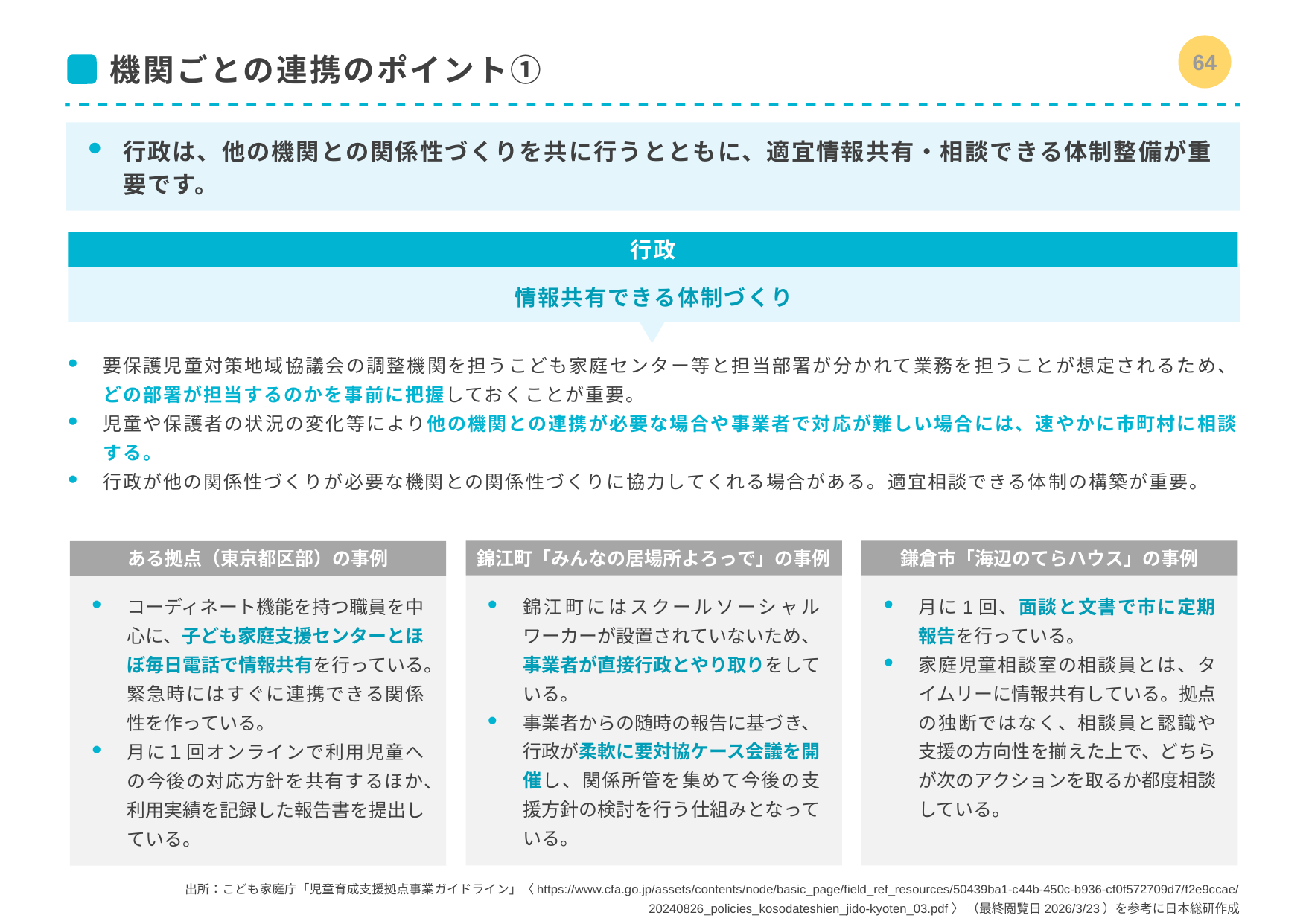

64
# 機関ごとの連携のポイント①
行政は、他の機関との関係性づくりを共に行うとともに、適宜情報共有・相談できる体制整備が重要です。
行政
情報共有できる体制づくり

要保護児童対策地域協議会の調整機関を担うこども家庭センター等と担当部署が分かれて業務を担うことが想定されるため、どの部署が担当するのかを事前に把握しておくことが重要。
児童や保護者の状況の変化等により他の機関との連携が必要な場合や事業者で対応が難しい場合には、速やかに市町村に相談する。
行政が他の関係性づくりが必要な機関との関係性づくりに協力してくれる場合がある。適宜相談できる体制の構築が重要。
錦江町「みんなの居場所よろっで」の事例
鎌倉市「海辺のてらハウス」の事例
ある拠点（東京都区部）の事例
錦江町にはスクールソーシャルワーカーが設置されていないため、事業者が直接行政とやり取りをしている。
事業者からの随時の報告に基づき、行政が柔軟に要対協ケース会議を開催し、関係所管を集めて今後の支援方針の検討を行う仕組みとなっている。
月に1回、面談と文書で市に定期報告を行っている。
家庭児童相談室の相談員とは、タイムリーに情報共有している。拠点の独断ではなく、相談員と認識や支援の方向性を揃えた上で、どちらが次のアクションを取るか都度相談している。
コーディネート機能を持つ職員を中心に、子ども家庭支援センターとほぼ毎日電話で情報共有を行っている。緊急時にはすぐに連携できる関係性を作っている。
月に１回オンラインで利用児童への今後の対応方針を共有するほか、利用実績を記録した報告書を提出している。
出所：こども家庭庁「児童育成支援拠点事業ガイドライン」〈https://www.cfa.go.jp/assets/contents/node/basic_page/field_ref_resources/50439ba1-c44b-450c-b936-cf0f572709d7/f2e9ccae/20240826_policies_kosodateshien_jido-kyoten_03.pdf〉 （最終閲覧日2026/3/23）を参考に日本総研作成